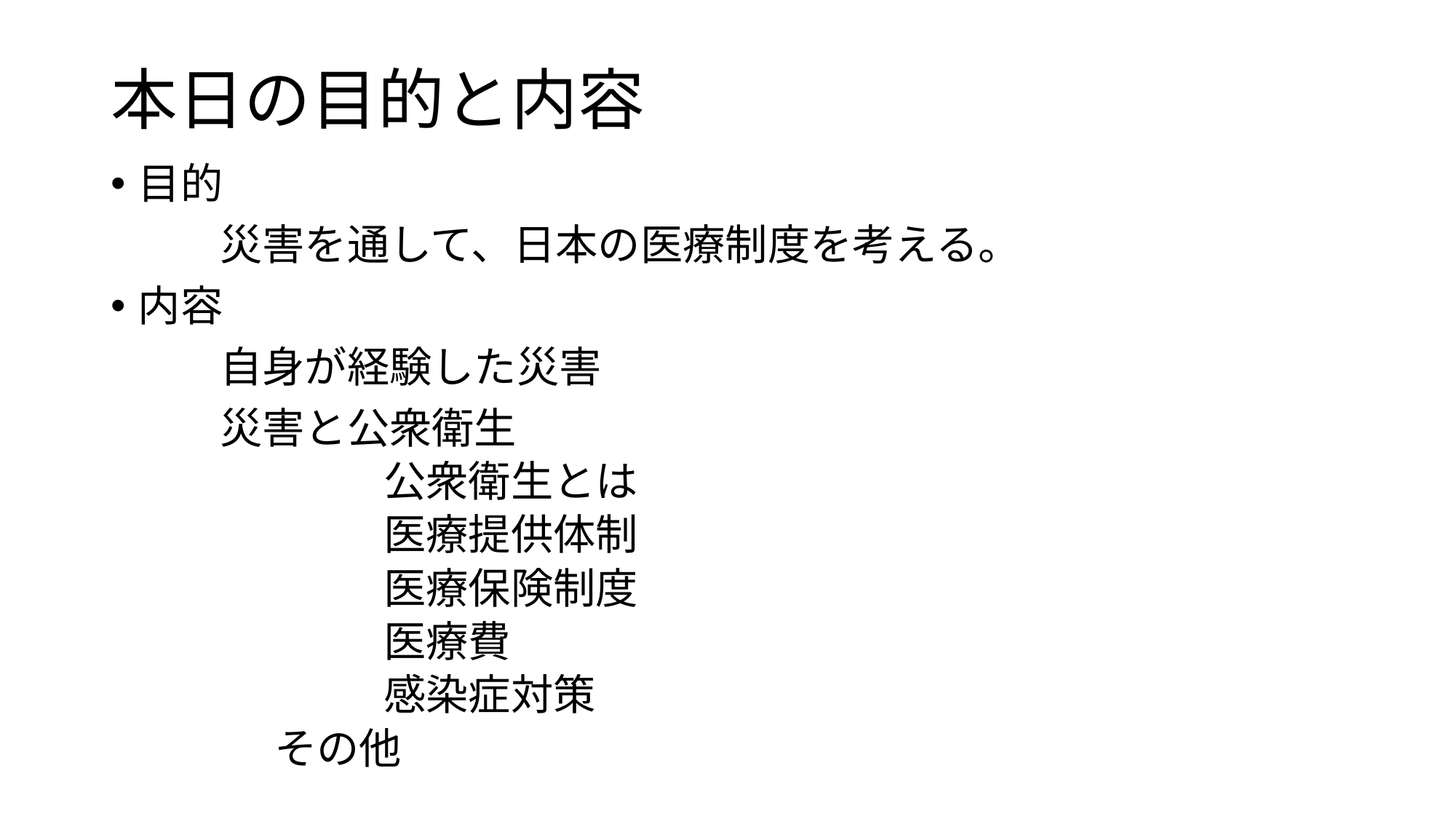

# 本日の目的と内容
目的
	災害を通して、日本の医療制度を考える。
内容
	自身が経験した災害
	災害と公衆衛生
		公衆衛生とは
		医療提供体制
		医療保険制度
		医療費
		感染症対策
	その他